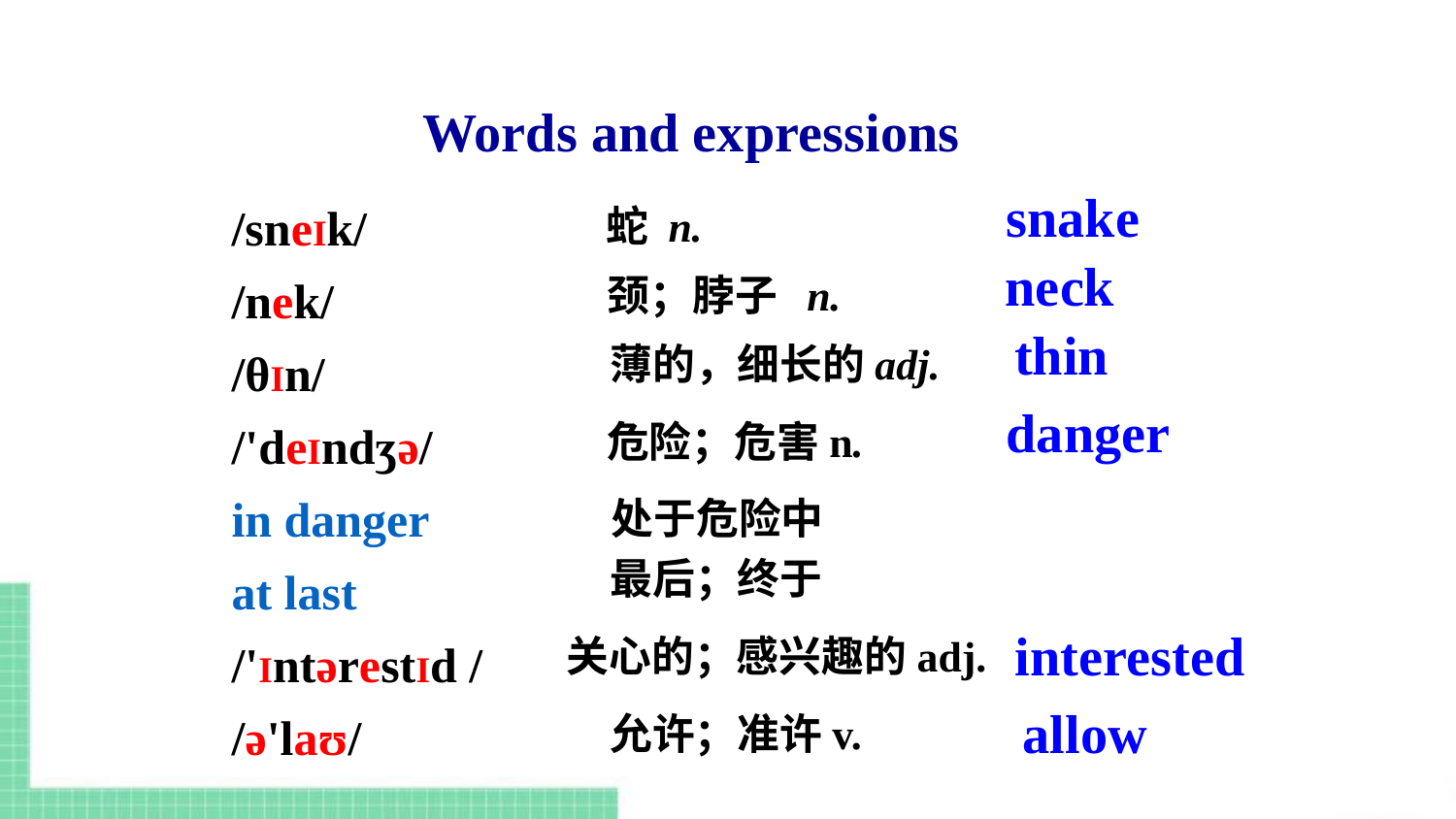

Words and expressions
/sneIk/
/nek/
/θIn/
/'deIndʒə/
in danger
at last
/'IntərestId /
/ə'laʊ/
snake
蛇 n.
neck
颈；脖子  n.
thin
薄的，细长的adj.
danger
危险；危害n.
处于危险中
最后；终于
interested
关心的；感兴趣的adj.
allow
允许；准许v.